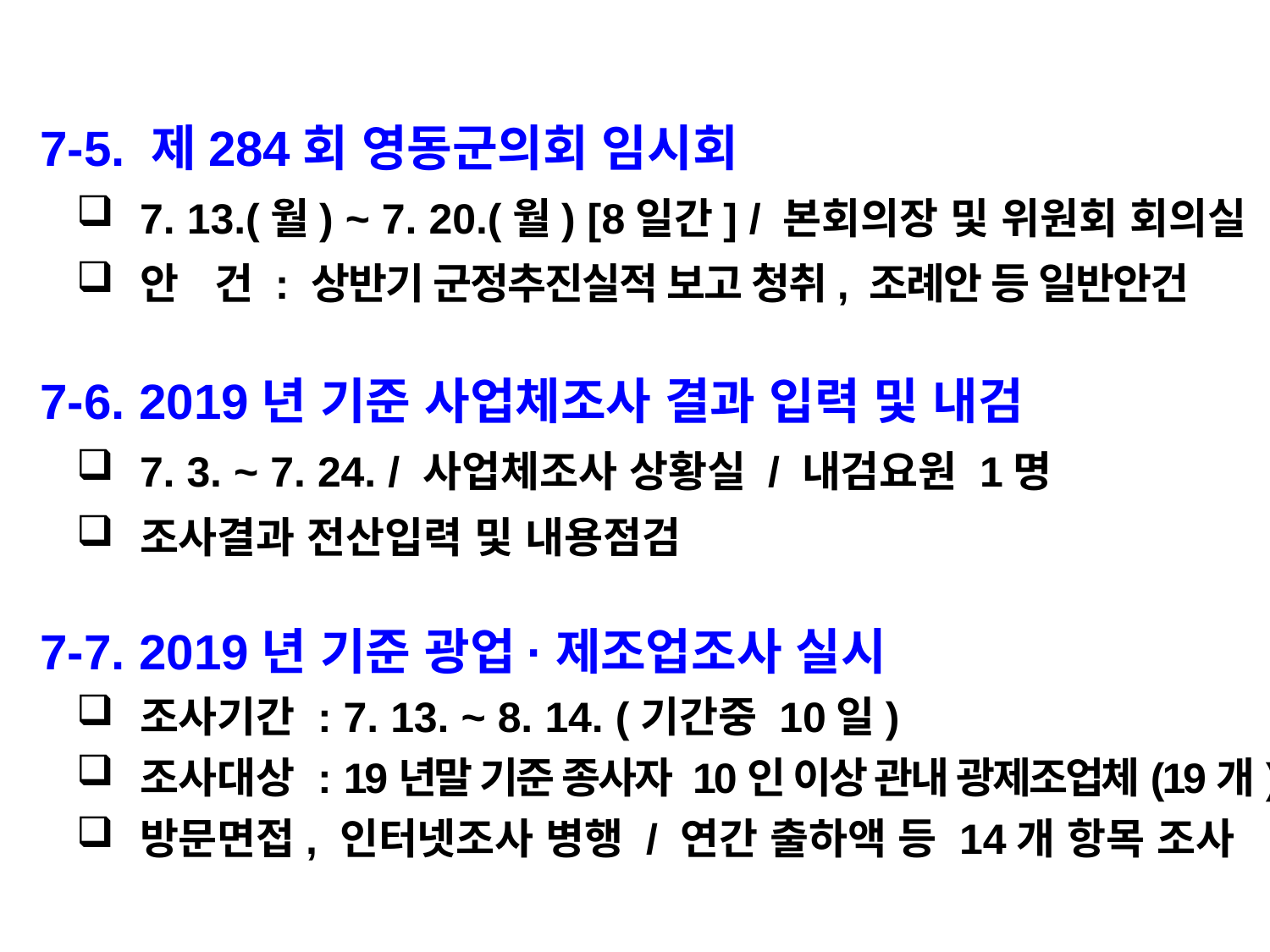

7-5. 제284회 영동군의회 임시회
7. 13.(월) ~ 7. 20.(월) [8일간] / 본회의장 및 위원회 회의실
안   건 : 상반기 군정추진실적 보고 청취, 조례안 등 일반안건
  7-6. 2019년 기준 사업체조사 결과 입력 및 내검
7. 3. ~ 7. 24. / 사업체조사 상황실 / 내검요원 1명
조사결과 전산입력 및 내용점검

  7-7. 2019년 기준 광업·제조업조사 실시
조사기간 : 7. 13. ~ 8. 14. (기간중 10일)
조사대상 : 19년말 기준 종사자 10인 이상 관내 광제조업체(19개)
방문면접, 인터넷조사 병행 / 연간 출하액 등 14개 항목 조사